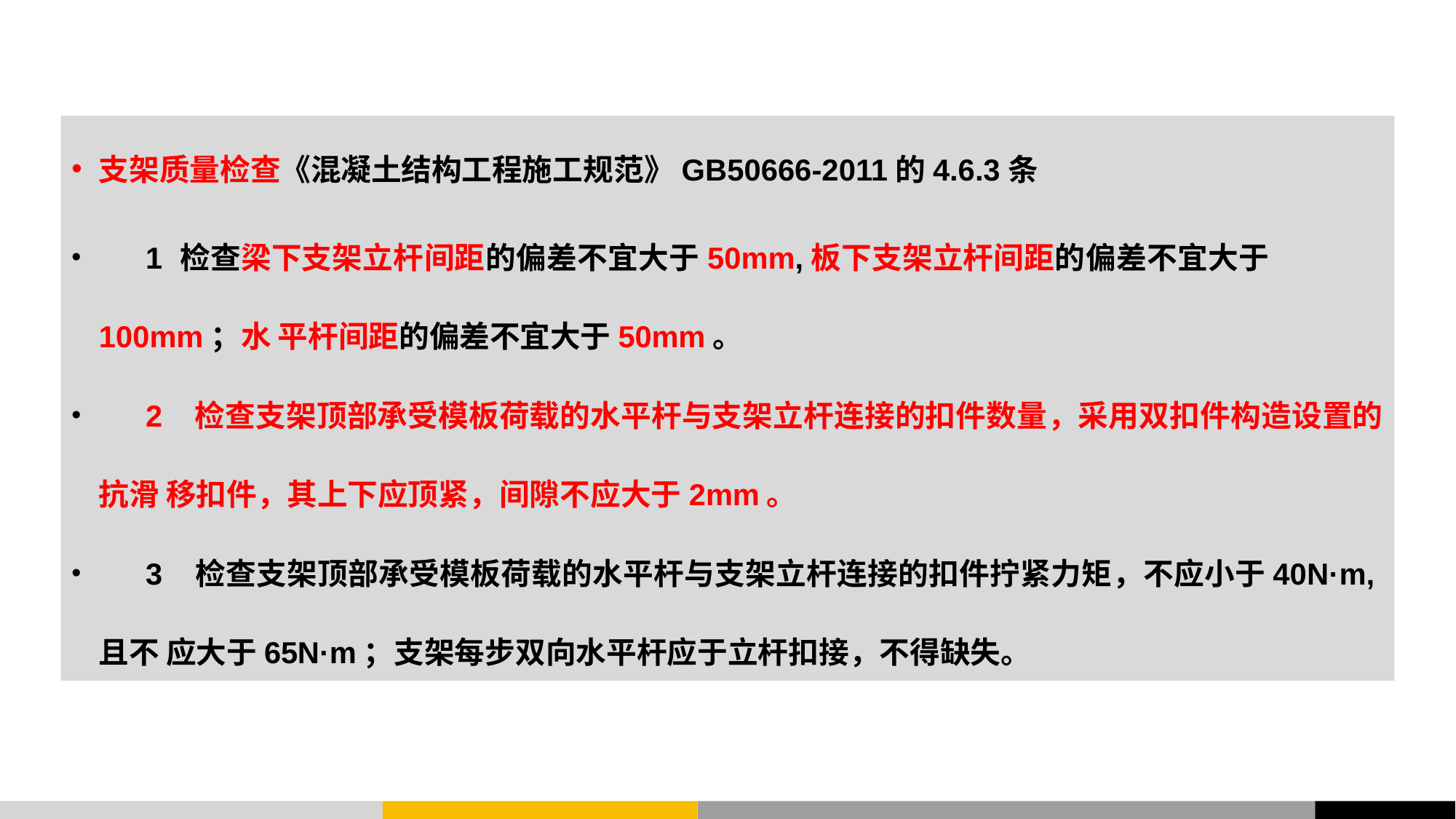

支架质量检查《混凝土结构工程施工规范》GB50666-2011的4.6.3条
	1	检查梁下支架立杆间距的偏差不宜大于50mm,板下支架立杆间距的偏差不宜大于100mm；水 平杆间距的偏差不宜大于50mm。
	2	检查支架顶部承受模板荷载的水平杆与支架立杆连接的扣件数量，采用双扣件构造设置的抗滑 移扣件，其上下应顶紧，间隙不应大于2mm。
	3	检查支架顶部承受模板荷载的水平杆与支架立杆连接的扣件拧紧力矩，不应小于40N·m,且不 应大于65N·m；支架每步双向水平杆应于立杆扣接，不得缺失。